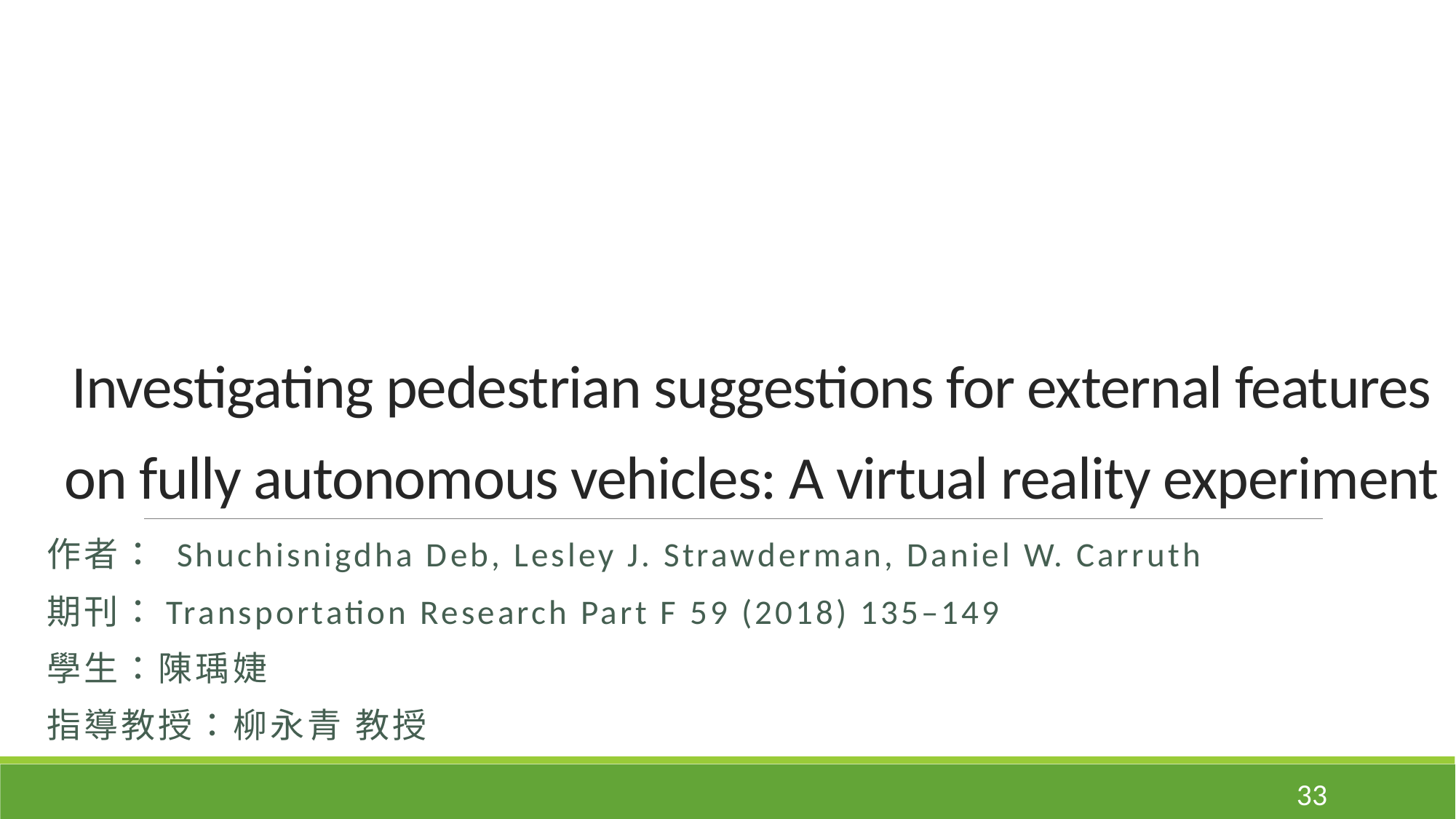

# Investigating pedestrian suggestions for external features on fully autonomous vehicles: A virtual reality experiment
作者： Shuchisnigdha Deb, Lesley J. Strawderman, Daniel W. Carruth
期刊：Transportation Research Part F 59 (2018) 135–149
學生：陳瑀婕
指導教授：柳永青 教授

33